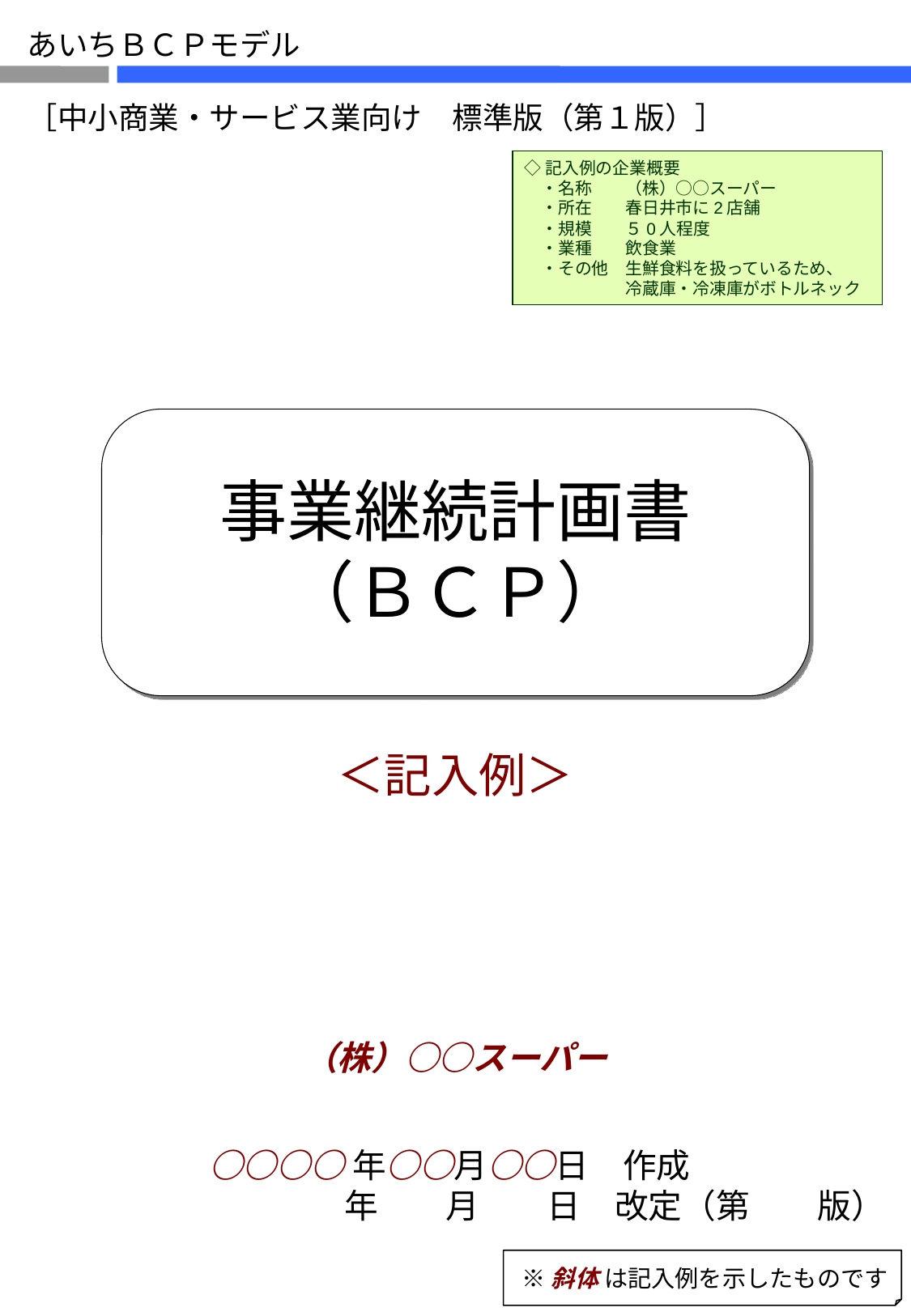

あいちＢＣＰモデル

［中小商業・サービス業向け　標準版（第１版）］
◇記入例の企業概要
　・名称　　（株）○○スーパー
　・所在　　春日井市に2店舗
　・規模　　５0人程度
　・業種　　飲食業
　・その他　生鮮食料を扱っているため、
　　　　　　冷蔵庫・冷凍庫がボトルネック
# 事業継続計画書 （ＢＣＰ）

＜記入例＞
（株）○○スーパー
○○○○年○○月○○日　作成
　　　　年　　月　　日　改定（第　　版）

※斜体 は記入例を示したものです